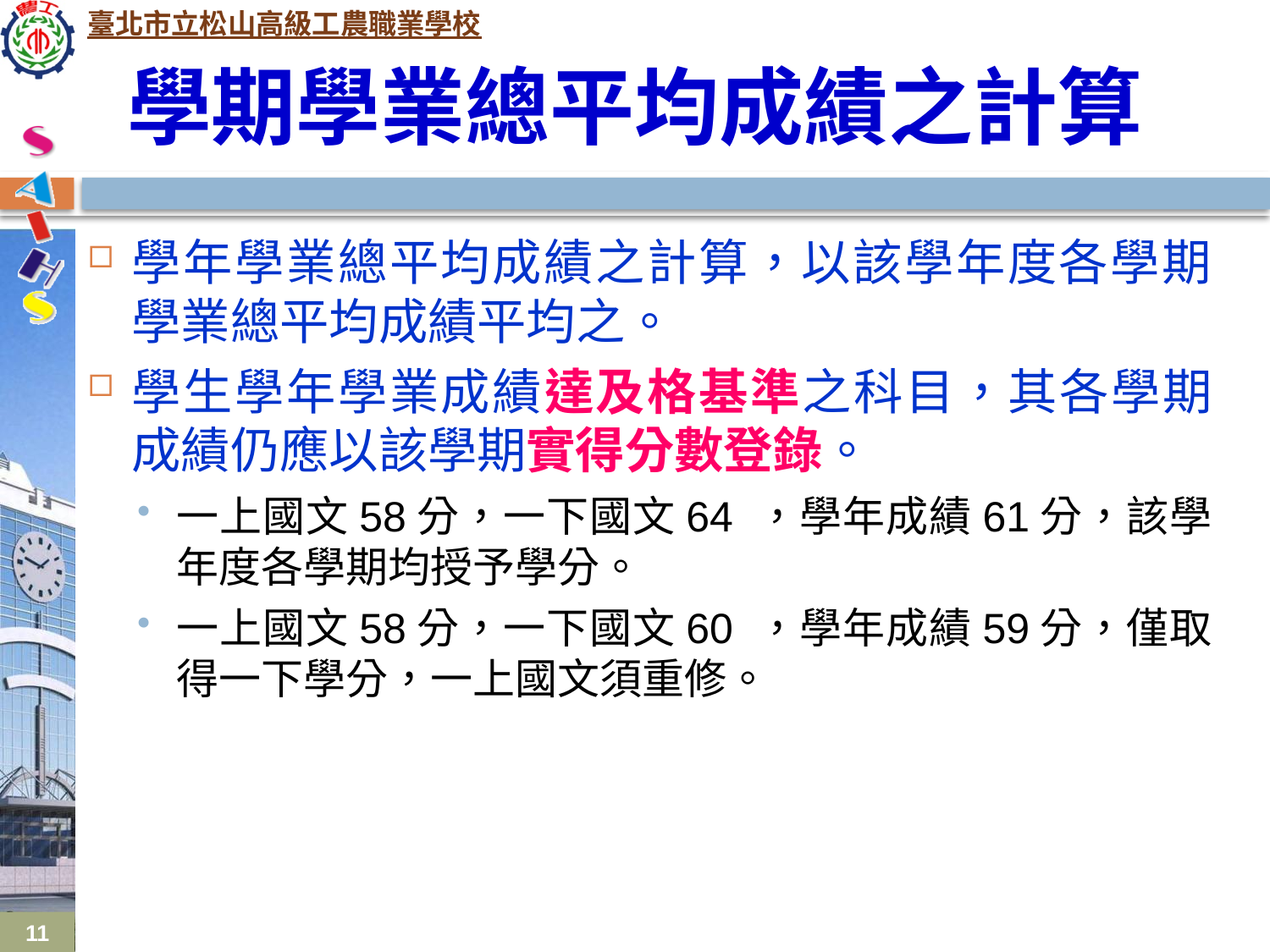

# 學期學業總平均成績之計算
學年學業總平均成績之計算，以該學年度各學期學業總平均成績平均之。
學生學年學業成績達及格基準之科目，其各學期成績仍應以該學期實得分數登錄。
一上國文58分，一下國文64 ，學年成績61分，該學年度各學期均授予學分。
一上國文58分，一下國文60 ，學年成績59分，僅取得一下學分，一上國文須重修。